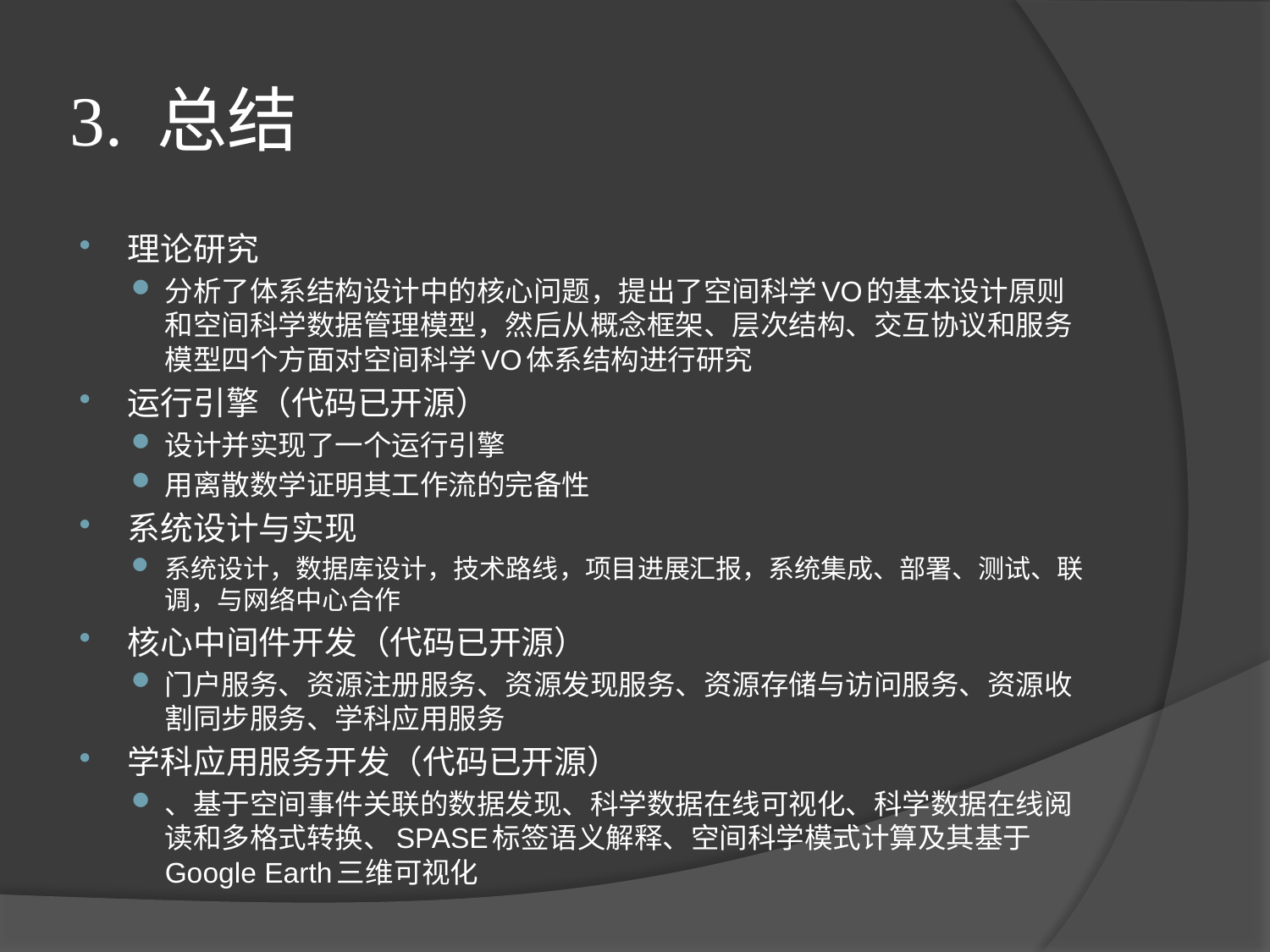

# 3. 总结
理论研究
分析了体系结构设计中的核心问题，提出了空间科学VO的基本设计原则和空间科学数据管理模型，然后从概念框架、层次结构、交互协议和服务模型四个方面对空间科学VO体系结构进行研究
运行引擎（代码已开源）
设计并实现了一个运行引擎
用离散数学证明其工作流的完备性
系统设计与实现
系统设计，数据库设计，技术路线，项目进展汇报，系统集成、部署、测试、联调，与网络中心合作
核心中间件开发（代码已开源）
门户服务、资源注册服务、资源发现服务、资源存储与访问服务、资源收割同步服务、学科应用服务
学科应用服务开发（代码已开源）
、基于空间事件关联的数据发现、科学数据在线可视化、科学数据在线阅读和多格式转换、SPASE标签语义解释、空间科学模式计算及其基于Google Earth三维可视化